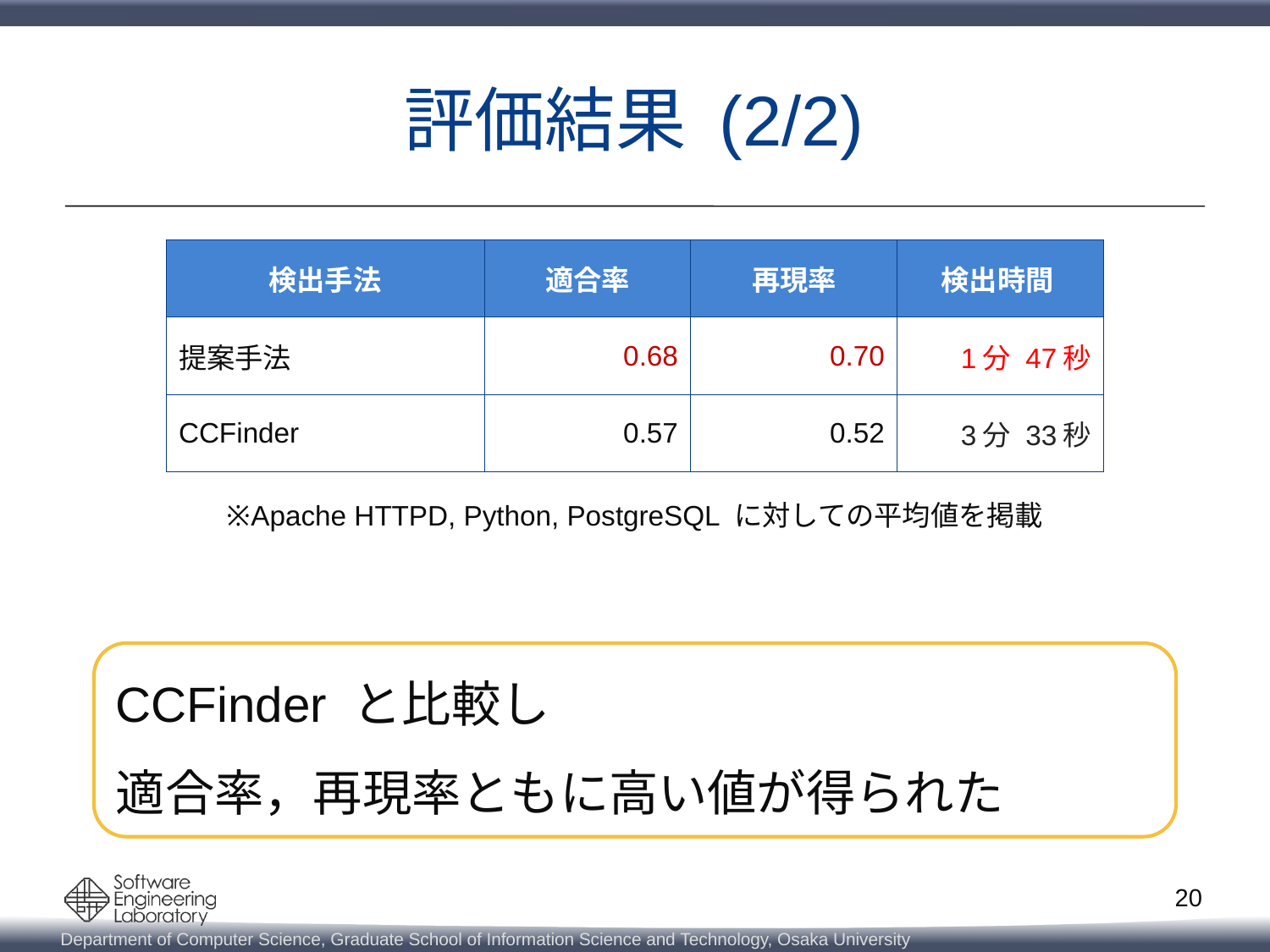

# 評価結果 (2/2)
| 検出手法 | 適合率 | 再現率 | 検出時間 |
| --- | --- | --- | --- |
| 提案手法 | 0.68 | 0.70 | 1分 47秒 |
| CCFinder | 0.57 | 0.52 | 3分 33秒 |
※ Apache HTTPD, Python, PostgreSQL に対しての平均値を掲載
CCFinder と比較し
適合率，再現率ともに高い値が得られた
20